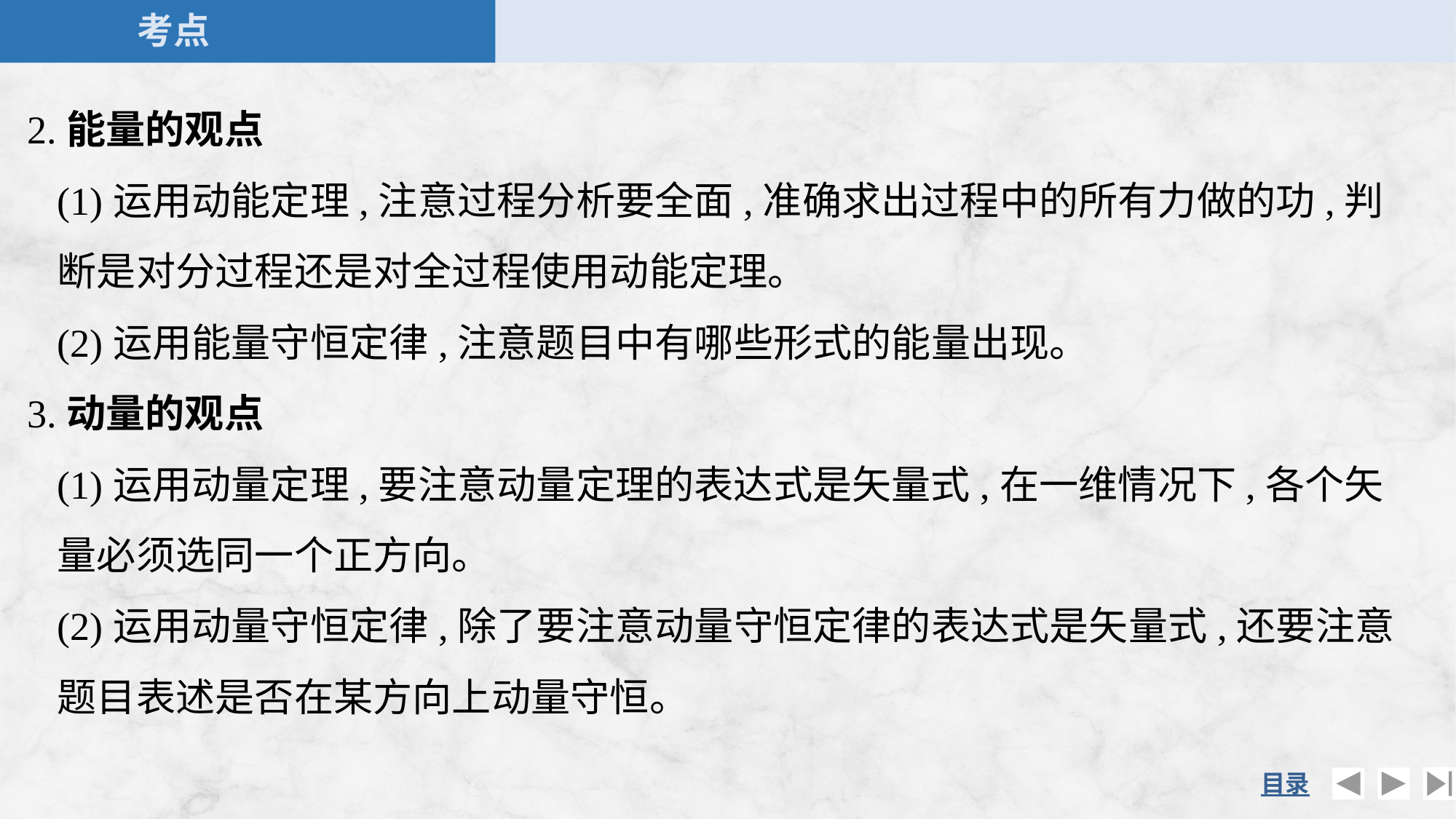

2.能量的观点
	(1)运用动能定理,注意过程分析要全面,准确求出过程中的所有力做的功,判断是对分过程还是对全过程使用动能定理。
	(2)运用能量守恒定律,注意题目中有哪些形式的能量出现。
3.动量的观点
	(1)运用动量定理,要注意动量定理的表达式是矢量式,在一维情况下,各个矢量必须选同一个正方向。
	(2)运用动量守恒定律,除了要注意动量守恒定律的表达式是矢量式,还要注意题目表述是否在某方向上动量守恒。